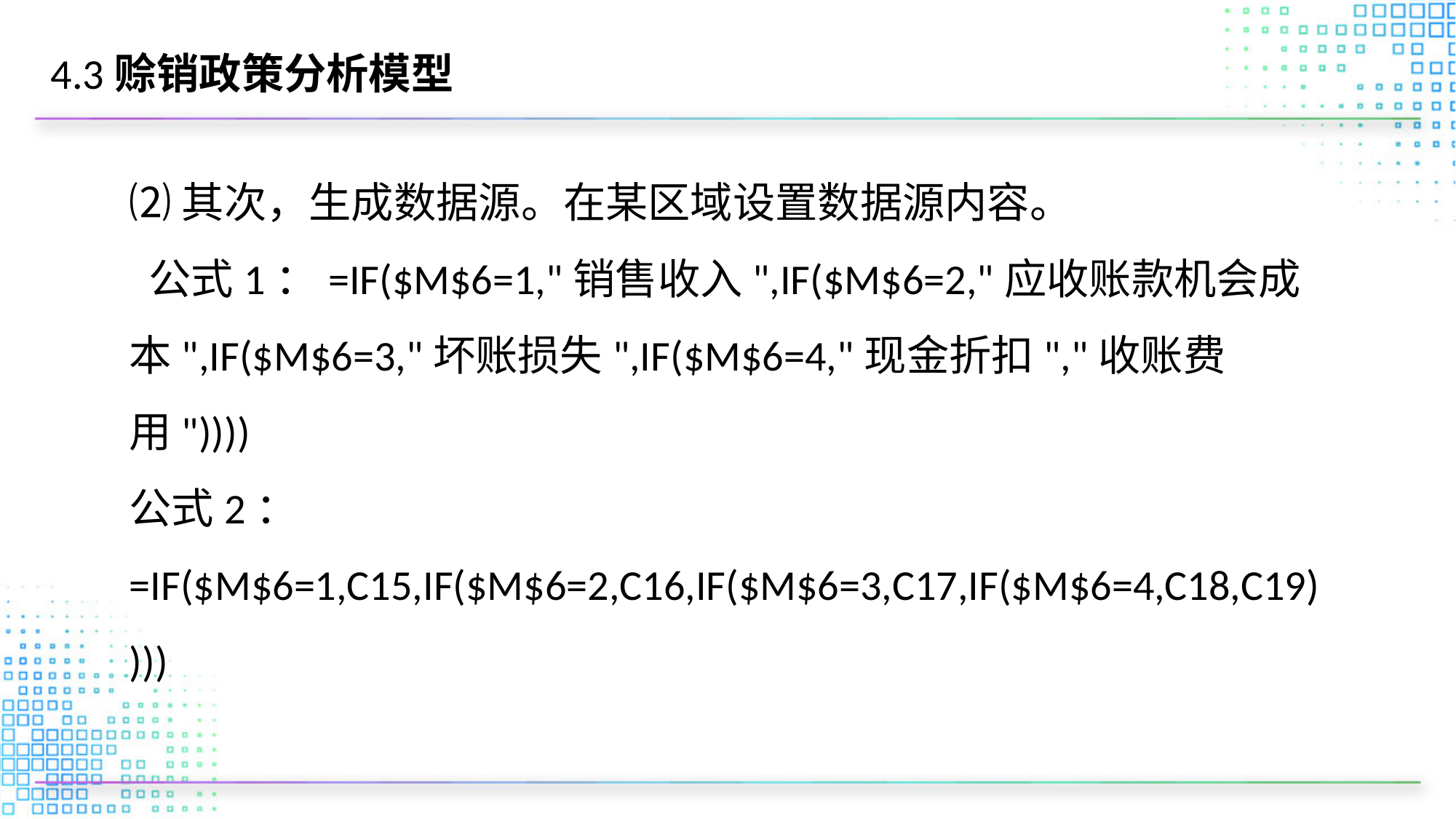

# 4.3赊销政策分析模型
⑵其次，生成数据源。在某区域设置数据源内容。
 公式1：=IF($M$6=1,"销售收入",IF($M$6=2,"应收账款机会成本",IF($M$6=3,"坏账损失",IF($M$6=4,"现金折扣","收账费用"))))
公式2：=IF($M$6=1,C15,IF($M$6=2,C16,IF($M$6=3,C17,IF($M$6=4,C18,C19))))